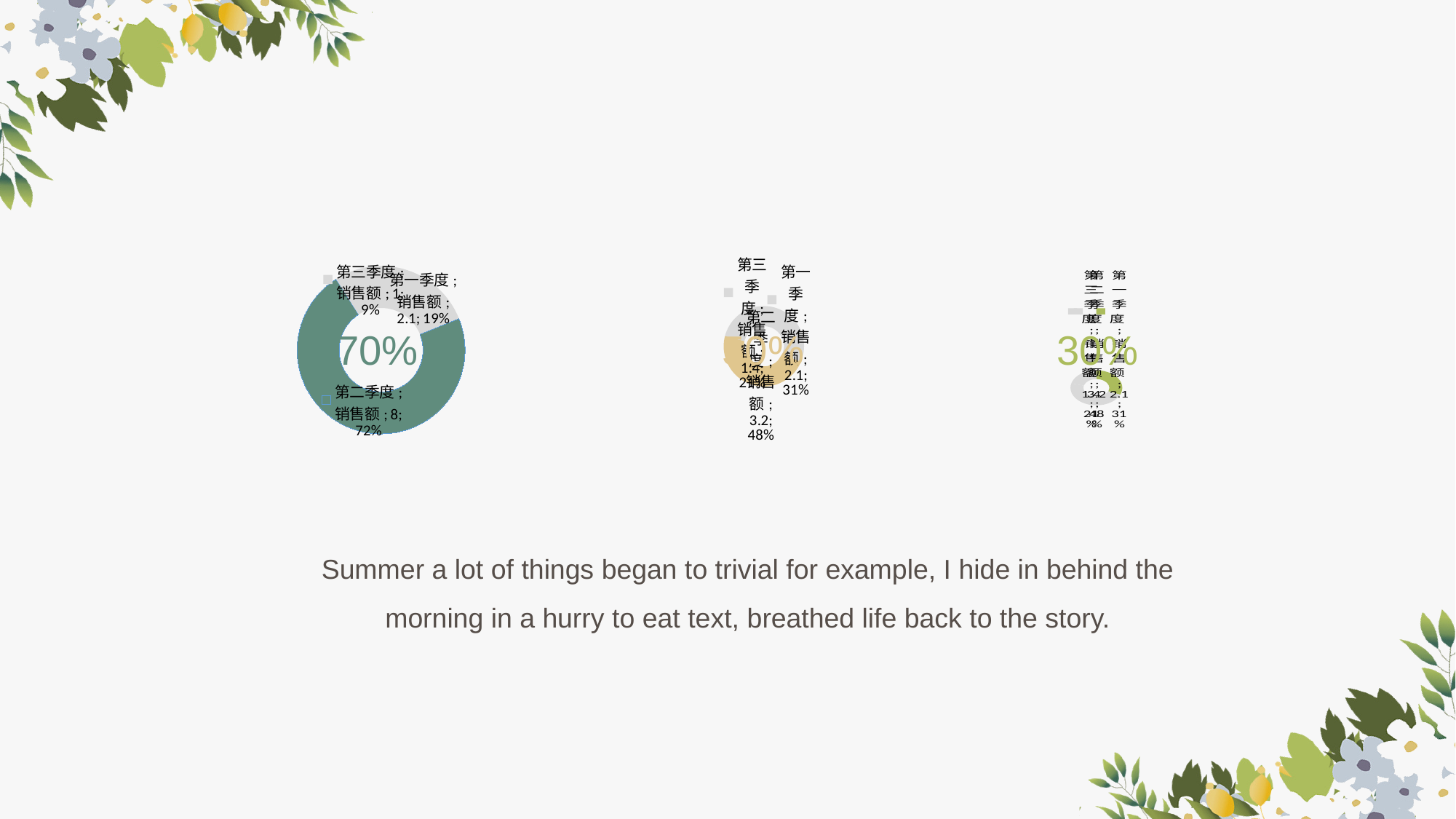

### Chart

| Category | 销售额 |
|---|---|
| 第一季度 | 2.1 |
| 第二季度 | 8.0 |
| 第三季度 | 1.0 |

### Chart

| Category | 销售额 |
|---|---|
| 第一季度 | 2.1 |
| 第二季度 | 3.2 |
| 第三季度 | 1.4 |

### Chart

| Category | 销售额 |
|---|---|
| 第一季度 | 2.1 |
| 第二季度 | 3.2 |
| 第三季度 | 1.4 |
50%
70%
30%
Summer a lot of things began to trivial for example, I hide in behind the morning in a hurry to eat text, breathed life back to the story.